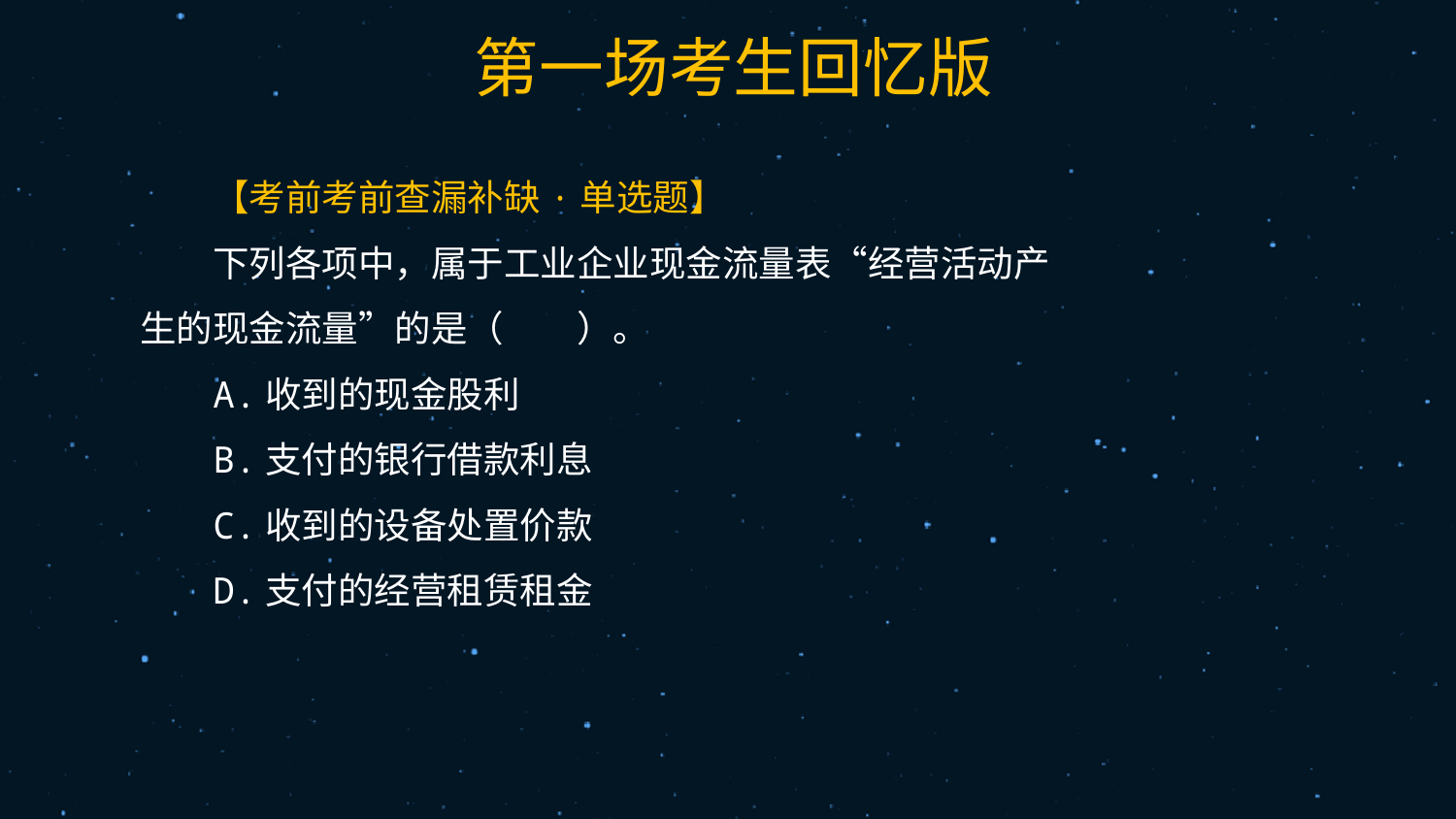

54
【考前考前查漏补缺·单选题】
下列各项中，属于工业企业现金流量表“经营活动产生的现金流量”的是（　　）。
A.收到的现金股利
B.支付的银行借款利息
C.收到的设备处置价款
D.支付的经营租赁租金